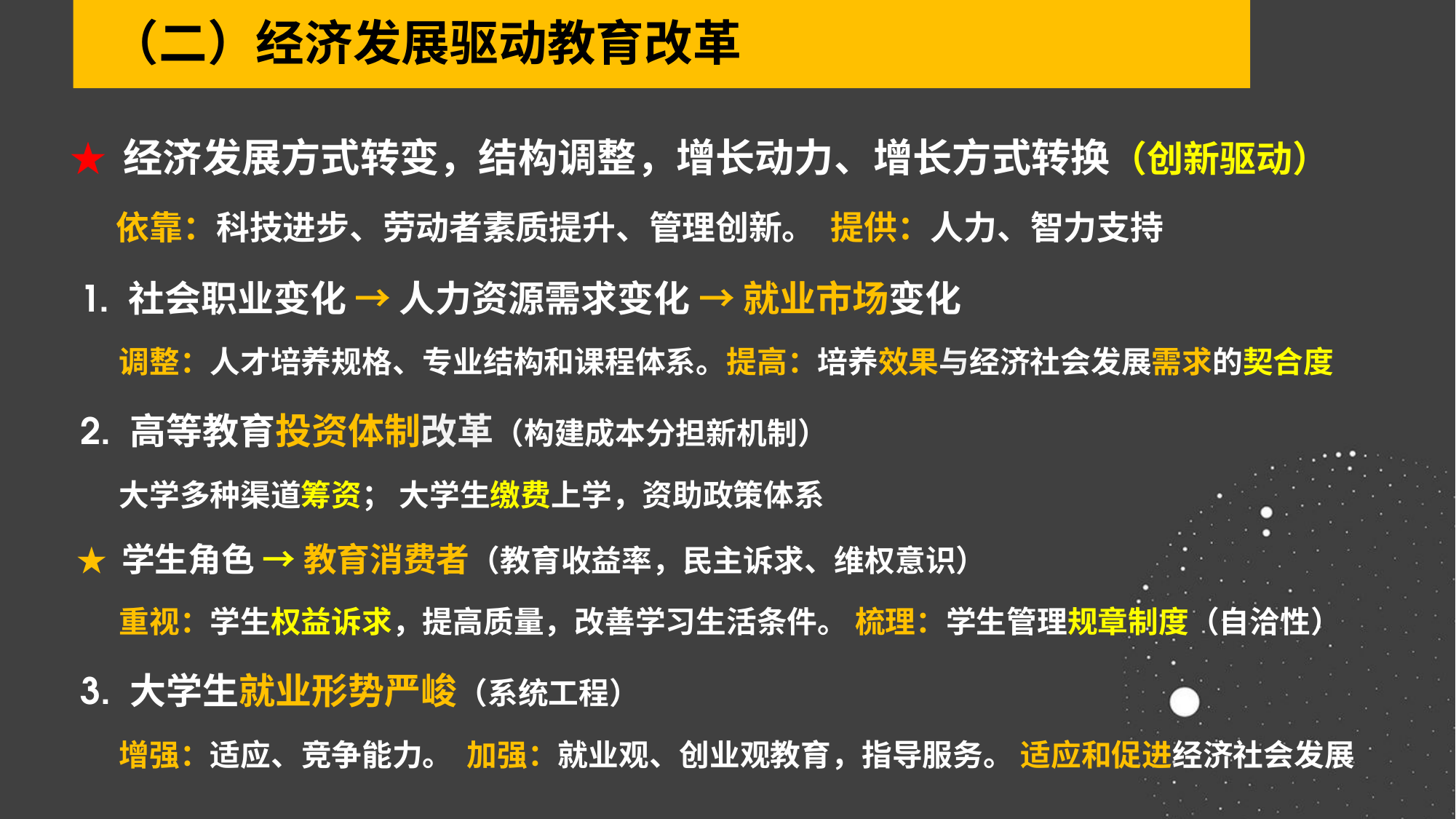

（二）经济发展驱动教育改革
★ 经济发展方式转变，结构调整，增长动力、增长方式转换（创新驱动）
     依靠：科技进步、劳动者素质提升、管理创新。  提供：人力、智力支持
 1. 社会职业变化 → 人力资源需求变化 → 就业市场变化
      调整：人才培养规格、专业结构和课程体系。提高：培养效果与经济社会发展需求的契合度
 2. 高等教育投资体制改革（构建成本分担新机制）
      大学多种渠道筹资； 大学生缴费上学，资助政策体系
 ★ 学生角色 → 教育消费者（教育收益率，民主诉求、维权意识）
      重视：学生权益诉求，提高质量，改善学习生活条件。 梳理：学生管理规章制度（自洽性）
 3. 大学生就业形势严峻（系统工程）
      增强：适应、竞争能力。  加强：就业观、创业观教育，指导服务。 适应和促进经济社会发展